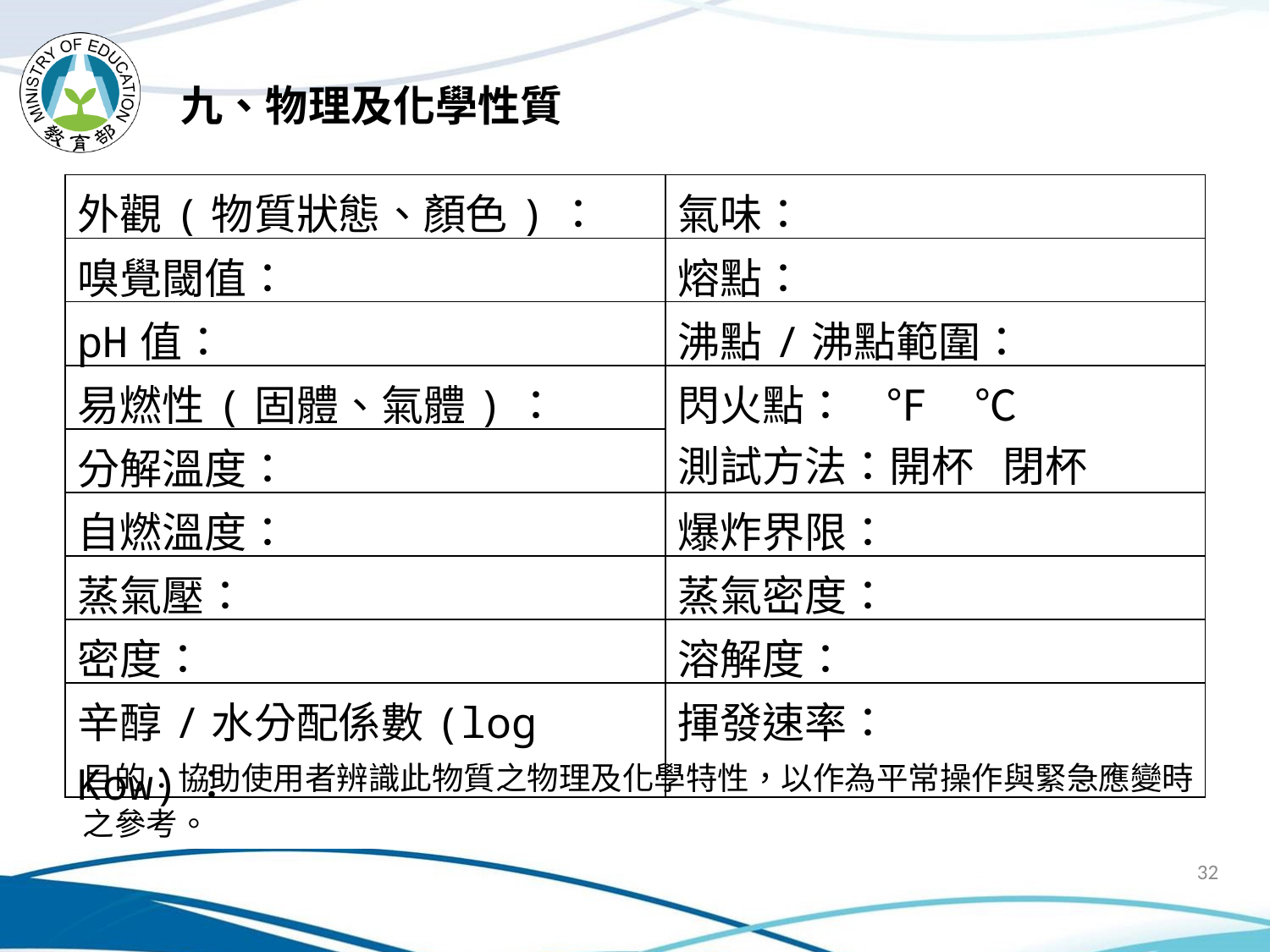

九、物理及化學性質
| 外觀(物質狀態、顏色)： | 氣味： |
| --- | --- |
| 嗅覺閾值： | 熔點： |
| pH值： | 沸點/沸點範圍： |
| 易燃性(固體、氣體)： | 閃火點： ℉ ℃ 測試方法：開杯 閉杯 |
| 分解溫度： |  |
| 自燃溫度： | 爆炸界限： |
| 蒸氣壓： | 蒸氣密度： |
| 密度： | 溶解度： |
| 辛醇/水分配係數(log Kow)： | 揮發速率： |
目的：協助使用者辨識此物質之物理及化學特性，以作為平常操作與緊急應變時之參考。
32